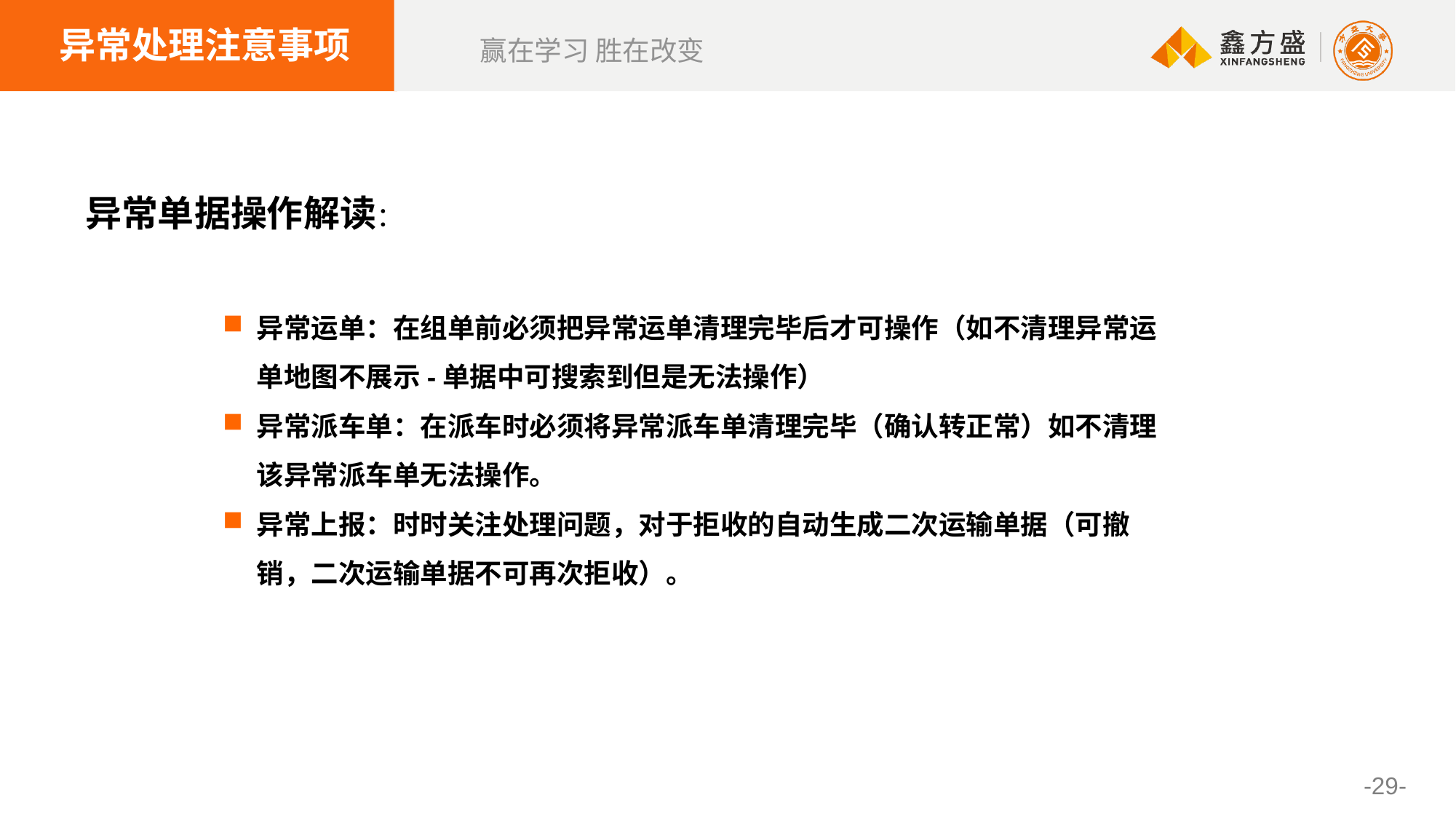

异常处理注意事项

异常单据操作解读：
异常运单：在组单前必须把异常运单清理完毕后才可操作（如不清理异常运单地图不展示-单据中可搜索到但是无法操作）
异常派车单：在派车时必须将异常派车单清理完毕（确认转正常）如不清理该异常派车单无法操作。
异常上报：时时关注处理问题，对于拒收的自动生成二次运输单据（可撤销，二次运输单据不可再次拒收）。